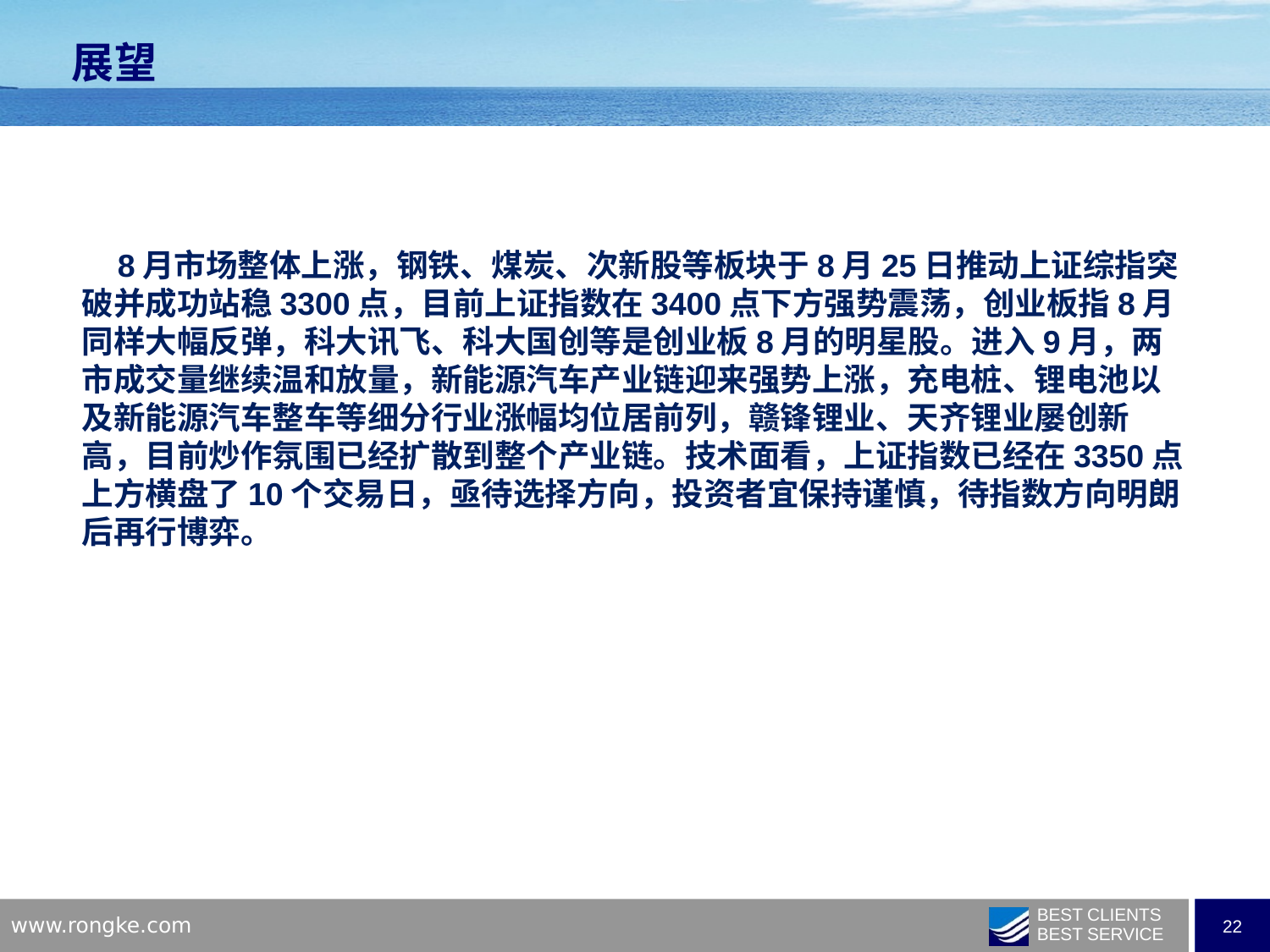

展望

    8月市场整体上涨，钢铁、煤炭、次新股等板块于8月25日推动上证综指突破并成功站稳3300点，目前上证指数在3400点下方强势震荡，创业板指8月同样大幅反弹，科大讯飞、科大国创等是创业板8月的明星股。进入9月，两市成交量继续温和放量，新能源汽车产业链迎来强势上涨，充电桩、锂电池以及新能源汽车整车等细分行业涨幅均位居前列，赣锋锂业、天齐锂业屡创新高，目前炒作氛围已经扩散到整个产业链。技术面看，上证指数已经在3350点上方横盘了10个交易日，亟待选择方向，投资者宜保持谨慎，待指数方向明朗后再行博弈。